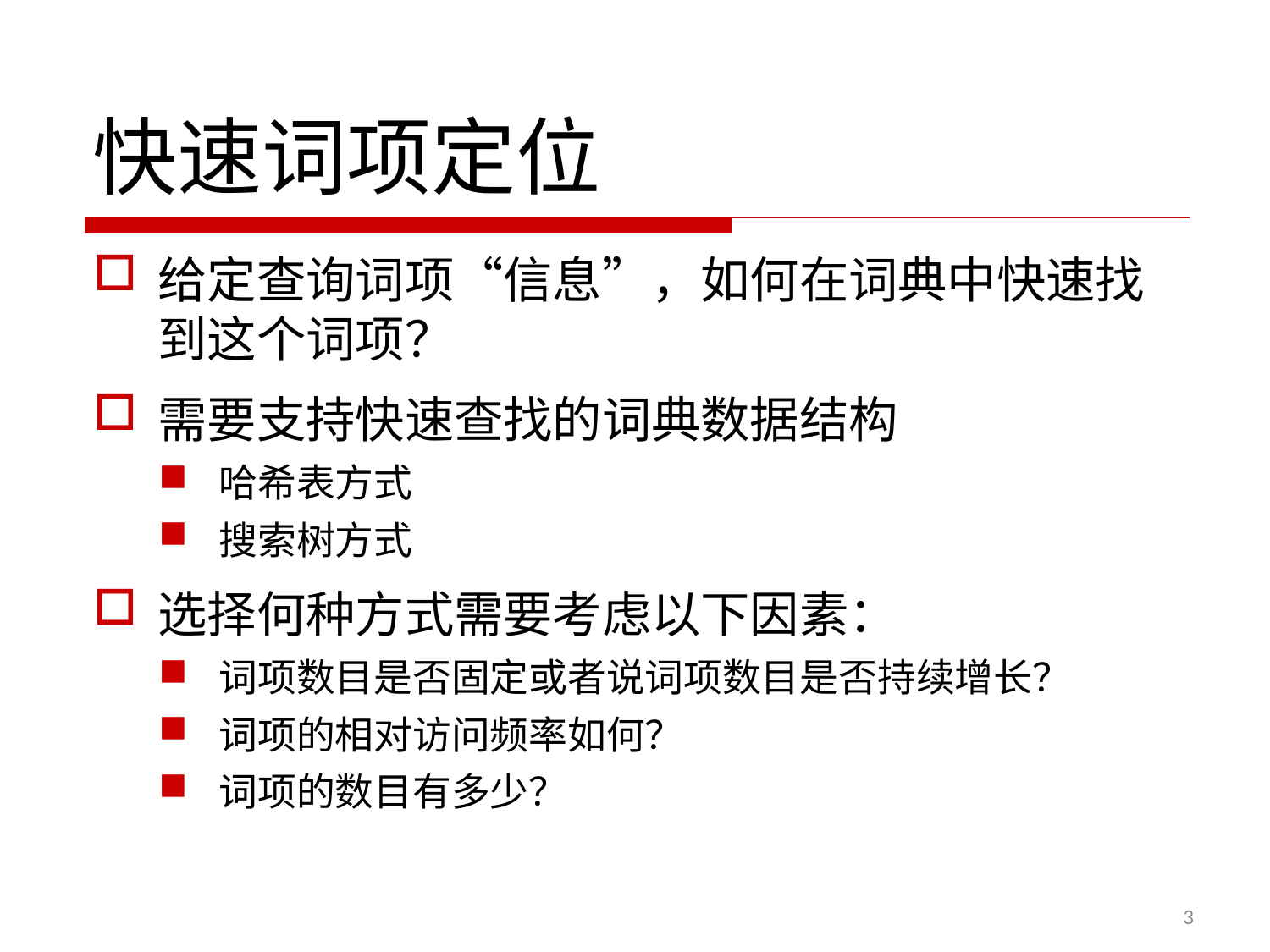

# 快速词项定位
给定查询词项“信息”，如何在词典中快速找到这个词项？
需要支持快速查找的词典数据结构
哈希表方式
搜索树方式
选择何种方式需要考虑以下因素：
词项数目是否固定或者说词项数目是否持续增长？
词项的相对访问频率如何？
词项的数目有多少？

3